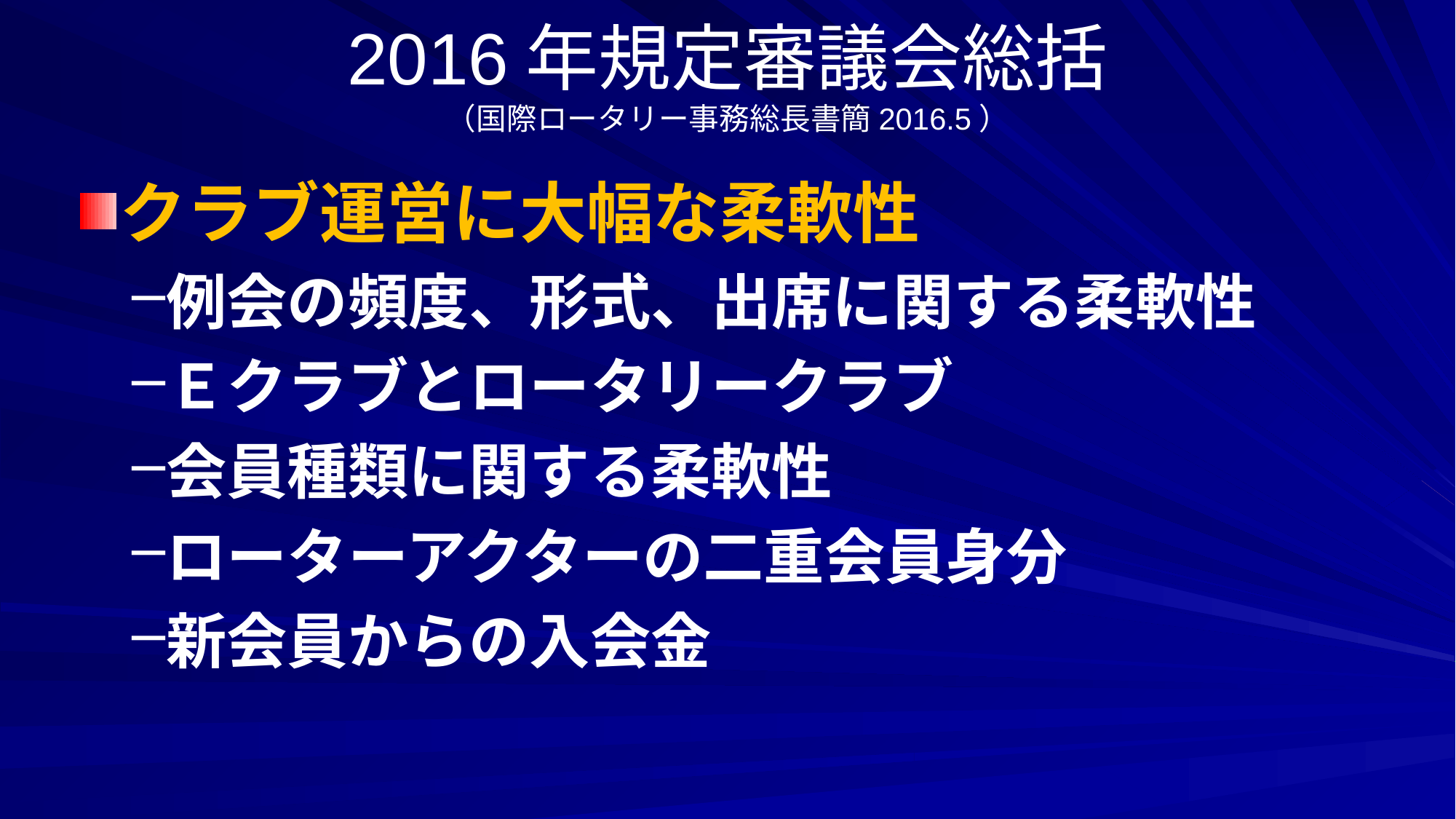

# 2016年規定審議会総括 （国際ロータリー事務総長書簡2016.5）
クラブ運営に大幅な柔軟性
例会の頻度、形式、出席に関する柔軟性
Ｅクラブとロータリークラブ
会員種類に関する柔軟性
ローターアクターの二重会員身分
新会員からの入会金